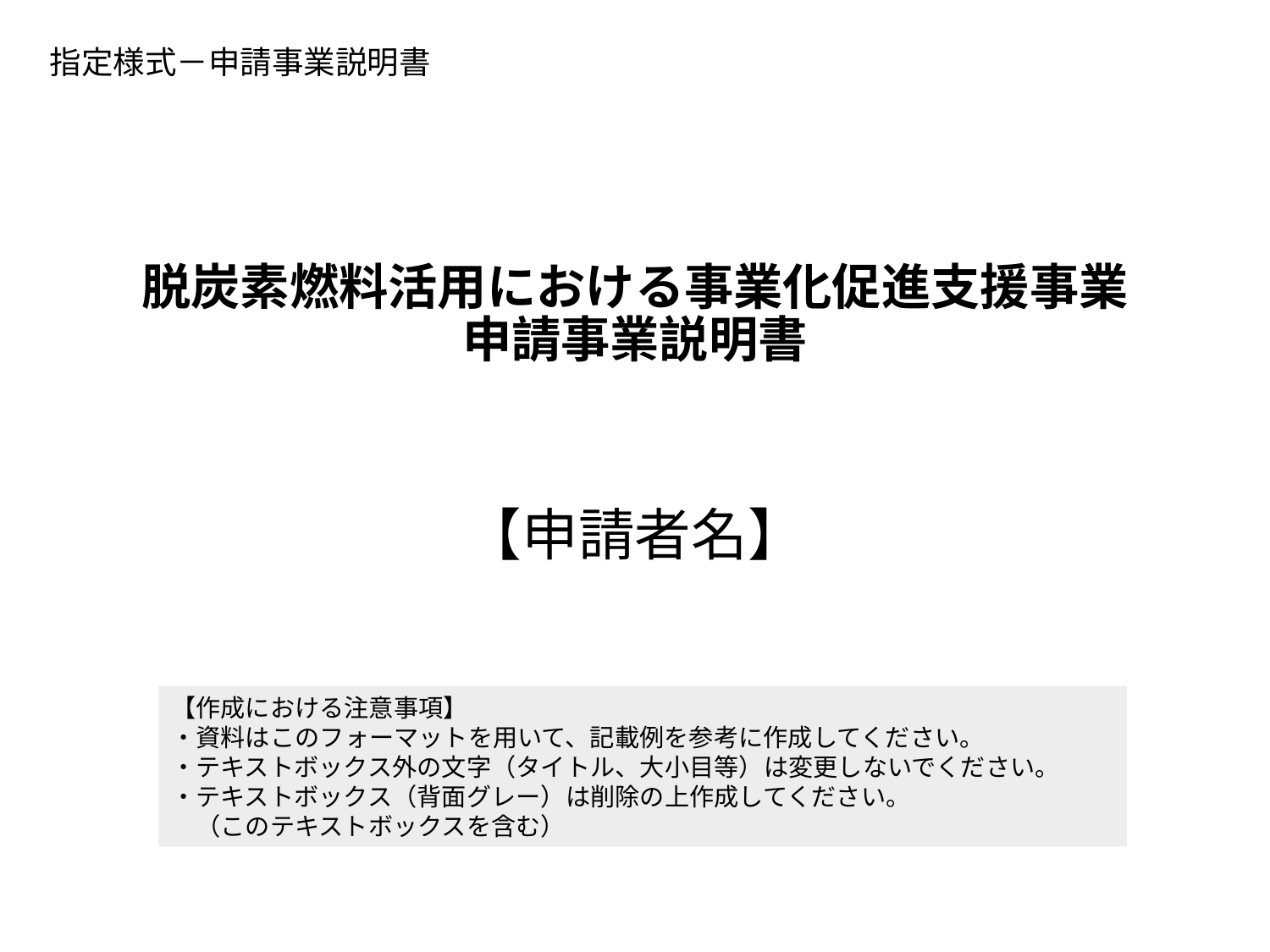

指定様式－申請事業説明書
# 脱炭素燃料活用における事業化促進支援事業 申請事業説明書
【申請者名】
【作成における注意事項】
・資料はこのフォーマットを用いて、記載例を参考に作成してください。
・テキストボックス外の文字（タイトル、大小目等）は変更しないでください。
・テキストボックス（背面グレー）は削除の上作成してください。
　（このテキストボックスを含む）